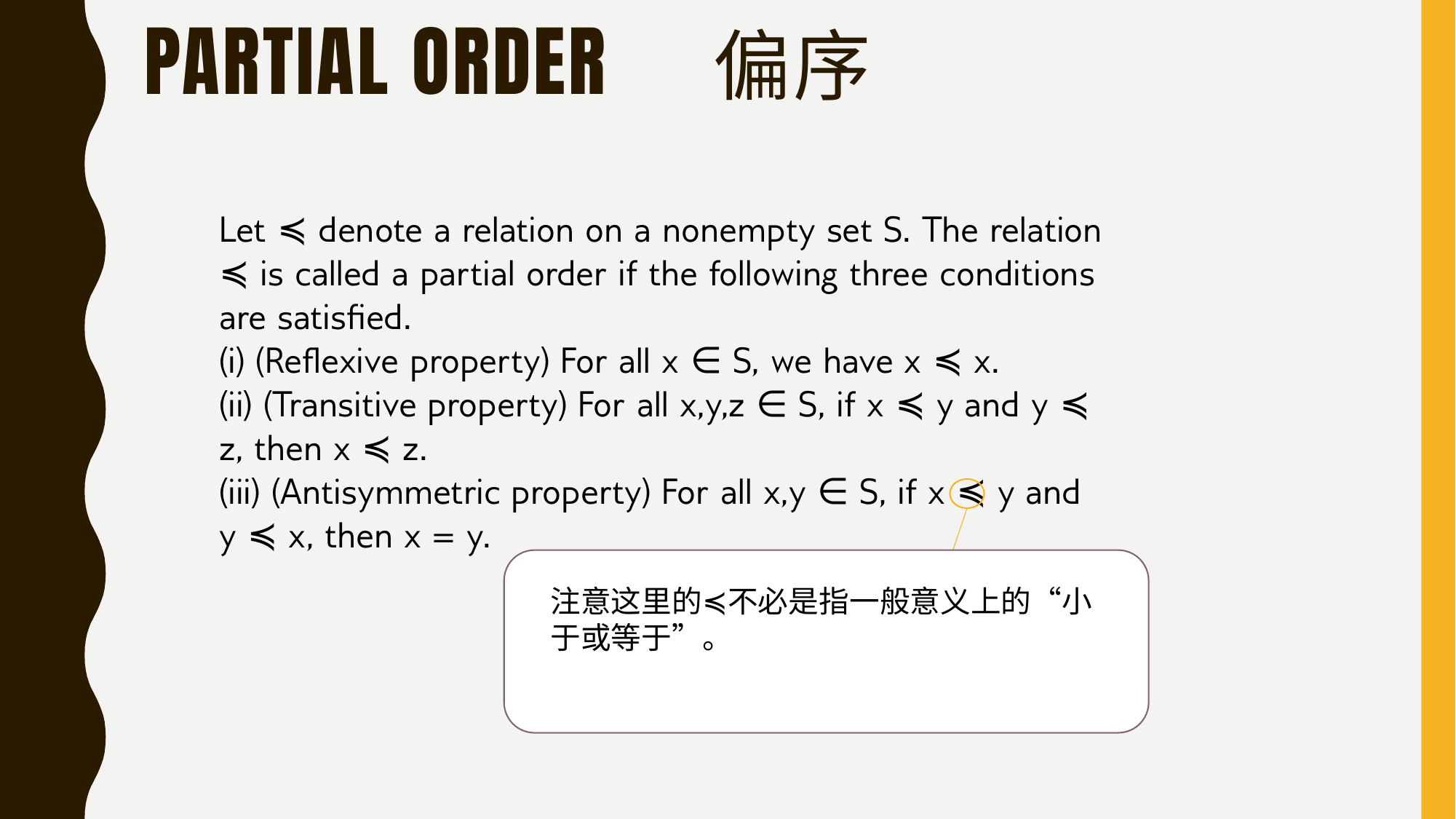

# Partial Order    偏序
Let ≼ denote a relation on a nonempty set S. The relation ≼ is called a partial order if the following three conditions are satisfied.
(i) (Reflexive property) For all x ∈ S, we have x ≼ x.
(ii) (Transitive property) For all x,y,z ∈ S, if x ≼ y and y ≼ z, then x ≼ z.
(iii) (Antisymmetric property) For all x,y ∈ S, if x ≼ y and y ≼ x, then x = y.

注意这里的≼不必是指一般意义上的“小于或等于”。